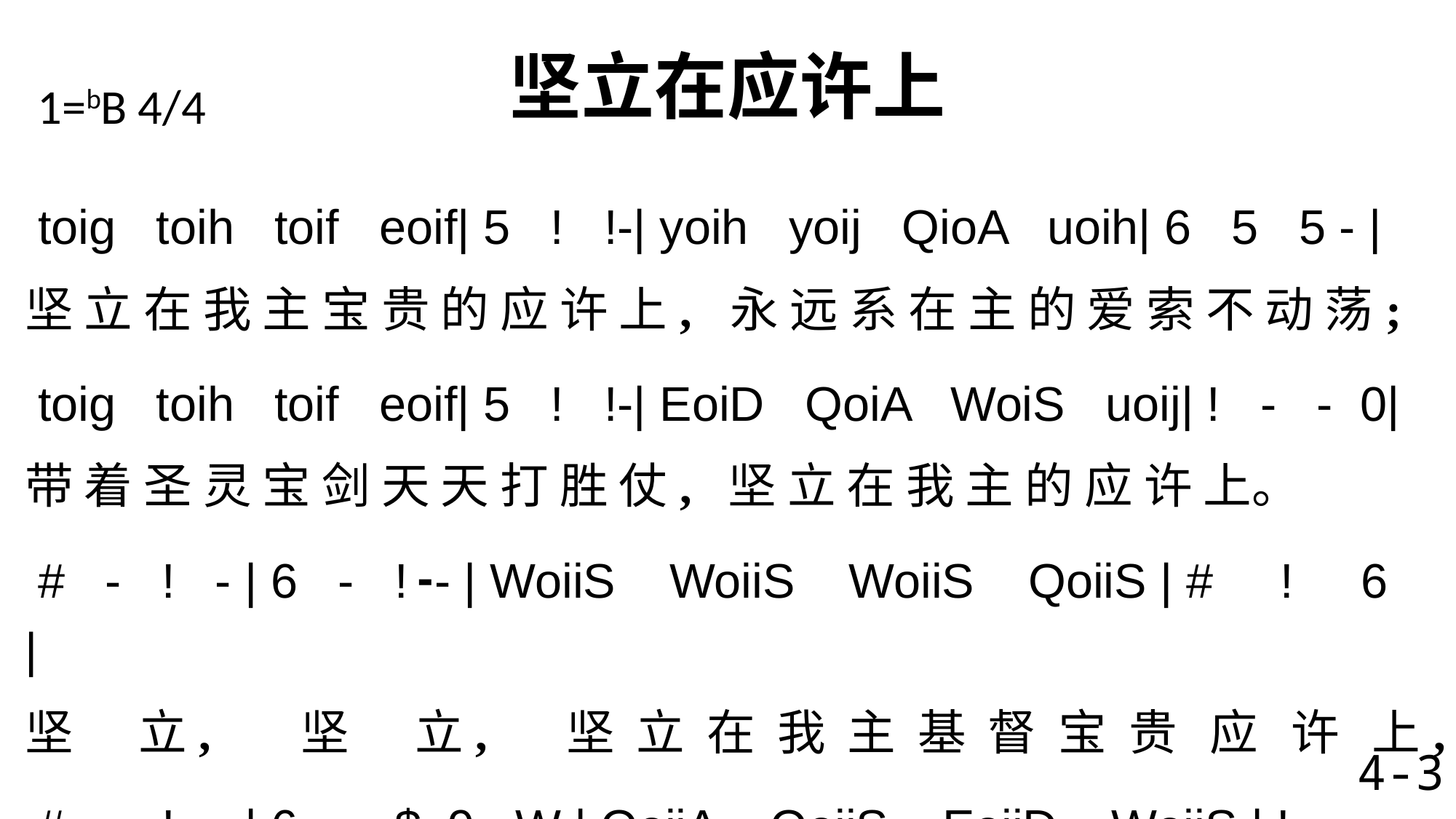

# 坚立在应许上
1=bB 4/4
 toig   toih   toif   eoif| 5   !   !-| yoih   yoij   QioA   uoih| 6   5   5 - |
坚 立 在 我 主 宝 贵 的 应 许 上,  永 远 系 在 主 的 爱 索 不 动 荡;
 toig   toih   toif   eoif| 5   !   !-| EoiD   QoiA   WoiS   uoij| !   -   -  0|
带 着 圣 灵 宝 剑 天 天 打 胜 仗,  坚 立 在 我 主 的 应 许 上。
 #   -   !   - | 6   -   !  - | WoiiS    WoiiS    WoiiS    QoiiS | #     !     6     ! |
坚      立,      坚      立,     坚  立  在  我  主  基  督  宝  贵   应   许   上,
 #   -   !   - | 6   -   $  9   W | QoiiA    QoiiS    EoiiD    WoiiS | !  -    -    - \
信      靠,      坚      立,    坚  立  在  我  主  宝  贵  应  许  上。
 -
4-3